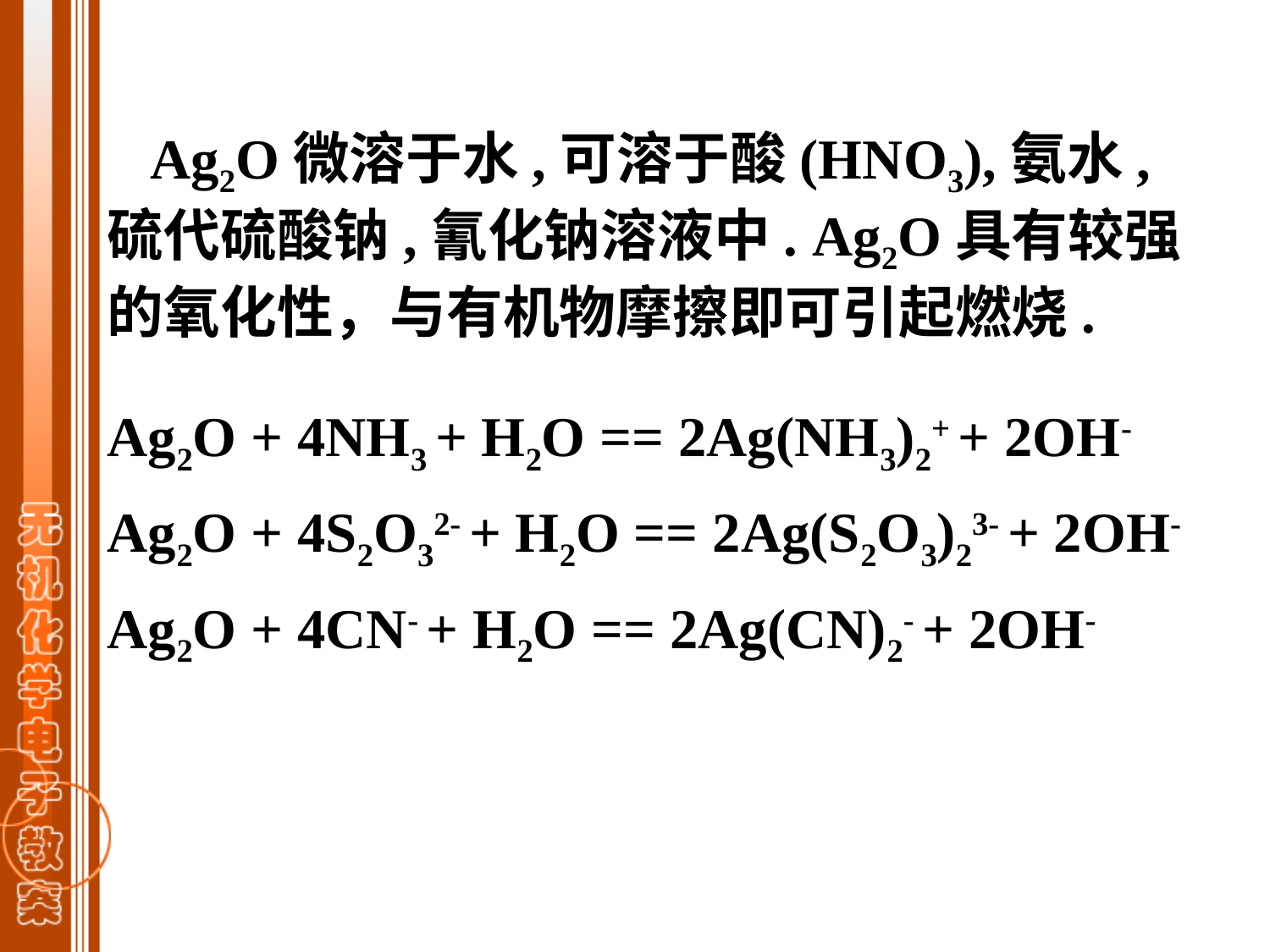

Ag2O微溶于水,可溶于酸(HNO3),氨水,硫代硫酸钠,氰化钠溶液中. Ag2O具有较强的氧化性，与有机物摩擦即可引起燃烧.
Ag2O + 4NH3 + H2O == 2Ag(NH3)2+ + 2OH-
Ag2O + 4S2O32- + H2O == 2Ag(S2O3)23- + 2OH-
Ag2O + 4CN- + H2O == 2Ag(CN)2- + 2OH-
162